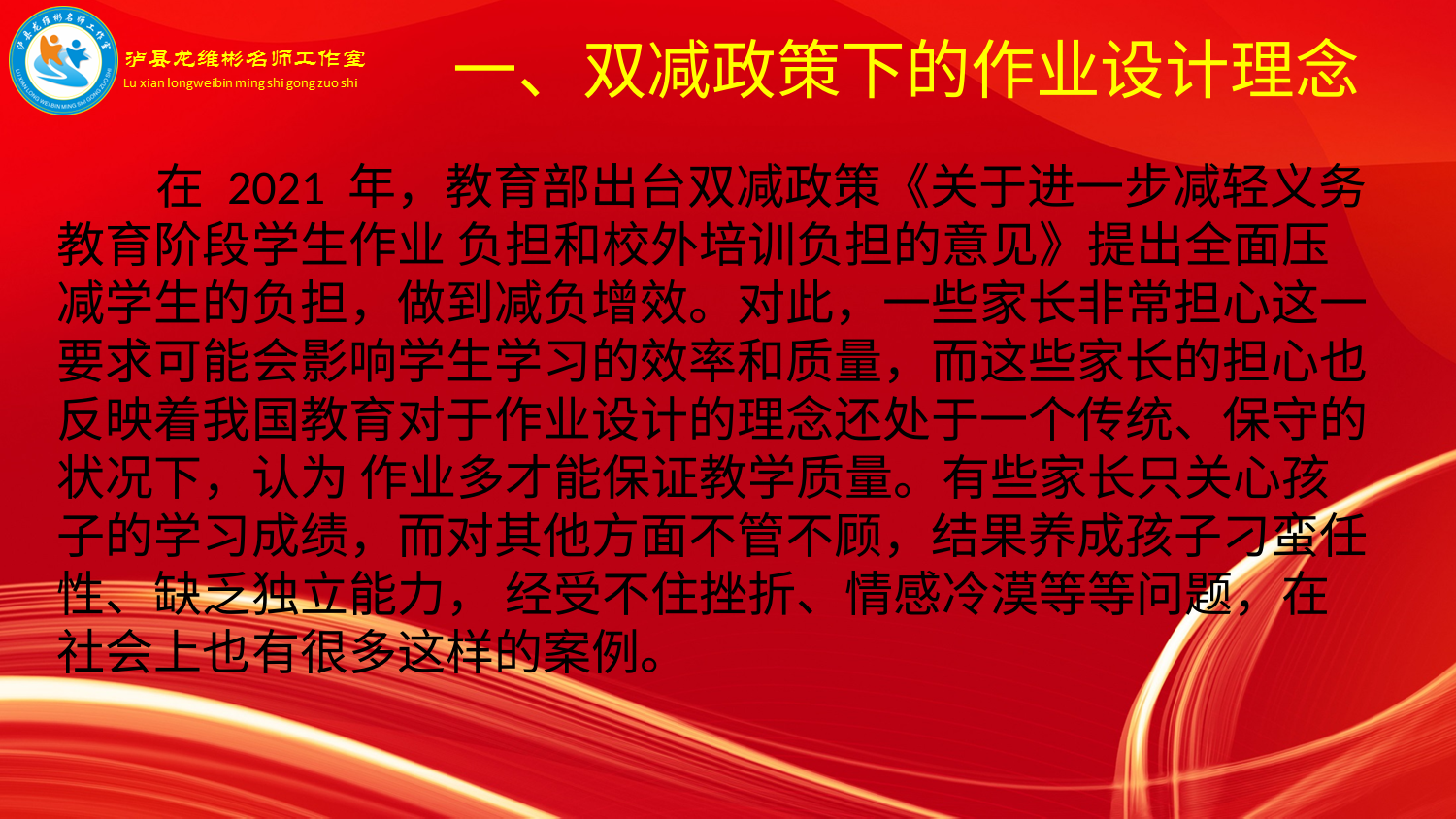

一、双减政策下的作业设计理念

        在 2021 年，教育部出台双减政策《关于进一步减轻义务教育阶段学生作业 负担和校外培训负担的意见》提出全面压减学生的负担，做到减负增效。对此，一些家长非常担心这一要求可能会影响学生学习的效率和质量，而这些家长的担心也反映着我国教育对于作业设计的理念还处于一个传统、保守的状况下，认为 作业多才能保证教学质量。有些家长只关心孩子的学习成绩，而对其他方面不管不顾，结果养成孩子刁蛮任性、缺乏独立能力， 经受不住挫折、情感冷漠等等问题，在社会上也有很多这样的案例。